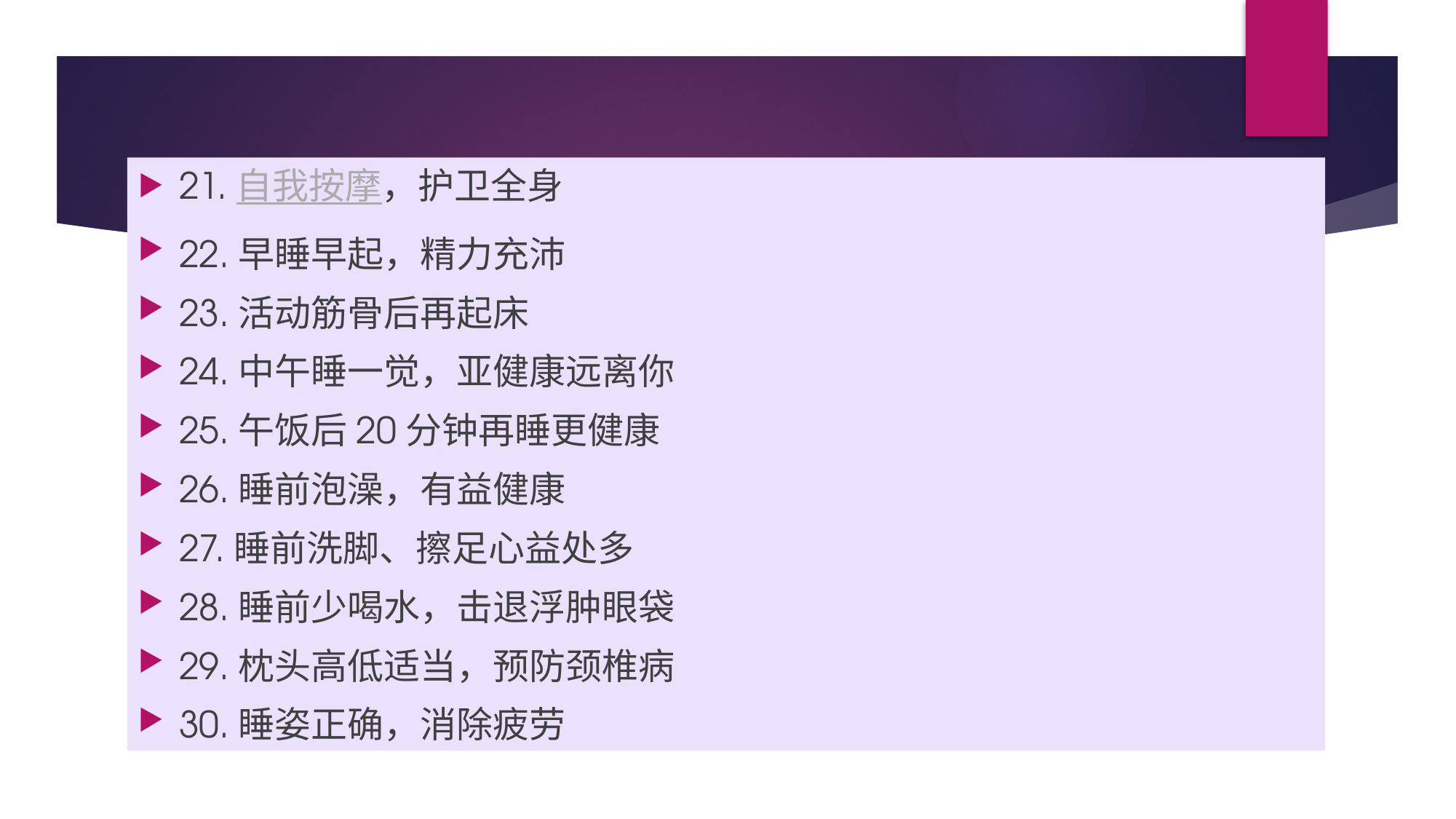

21.自我按摩，护卫全身
22.早睡早起，精力充沛
23.活动筋骨后再起床
24.中午睡一觉，亚健康远离你
25.午饭后20分钟再睡更健康
26.睡前泡澡，有益健康
27.睡前洗脚、擦足心益处多
28.睡前少喝水，击退浮肿眼袋
29.枕头高低适当，预防颈椎病
30.睡姿正确，消除疲劳